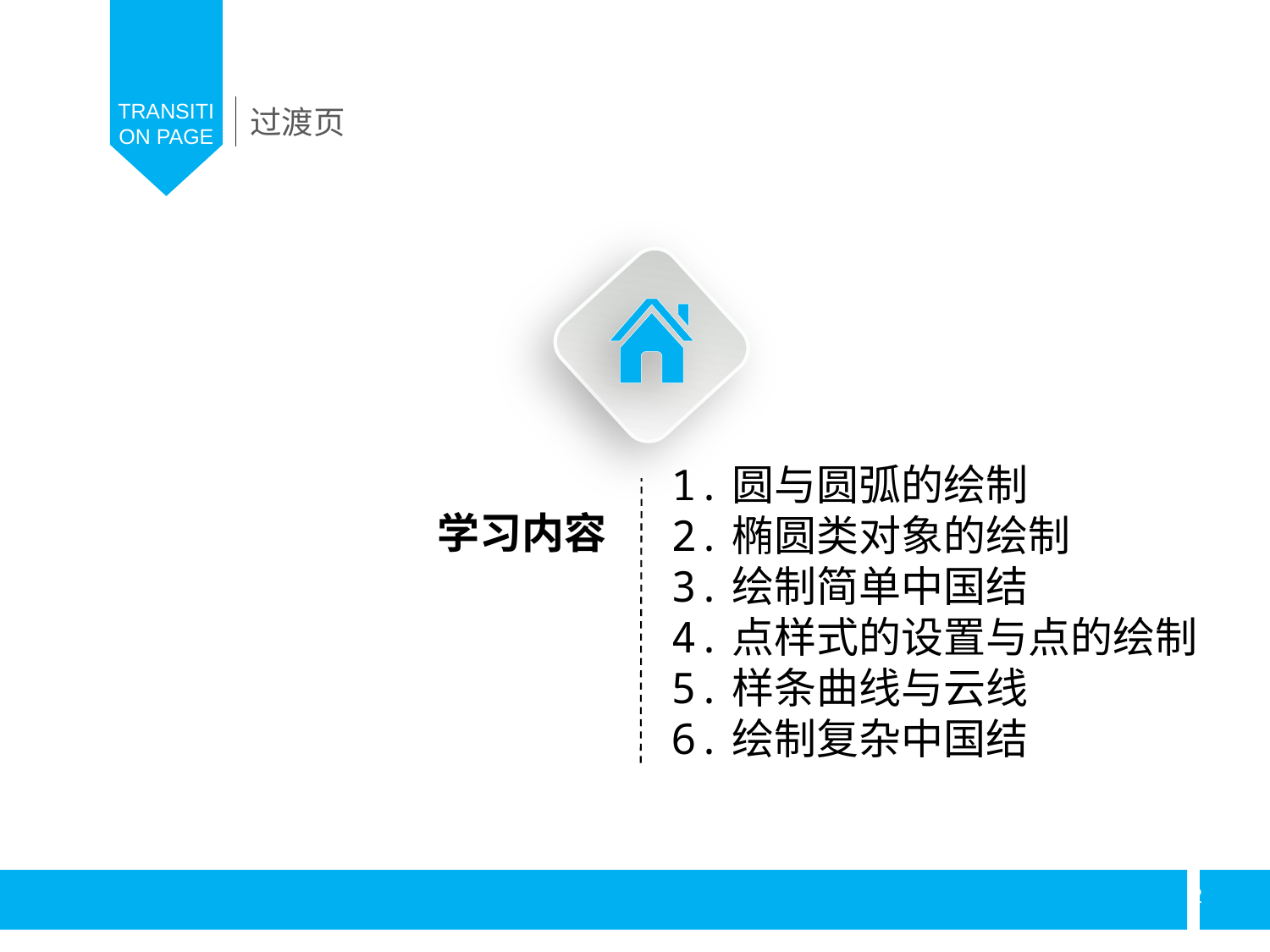

1.圆与圆弧的绘制
2.椭圆类对象的绘制
3.绘制简单中国结
4.点样式的设置与点的绘制
5.样条曲线与云线
6.绘制复杂中国结
学习内容